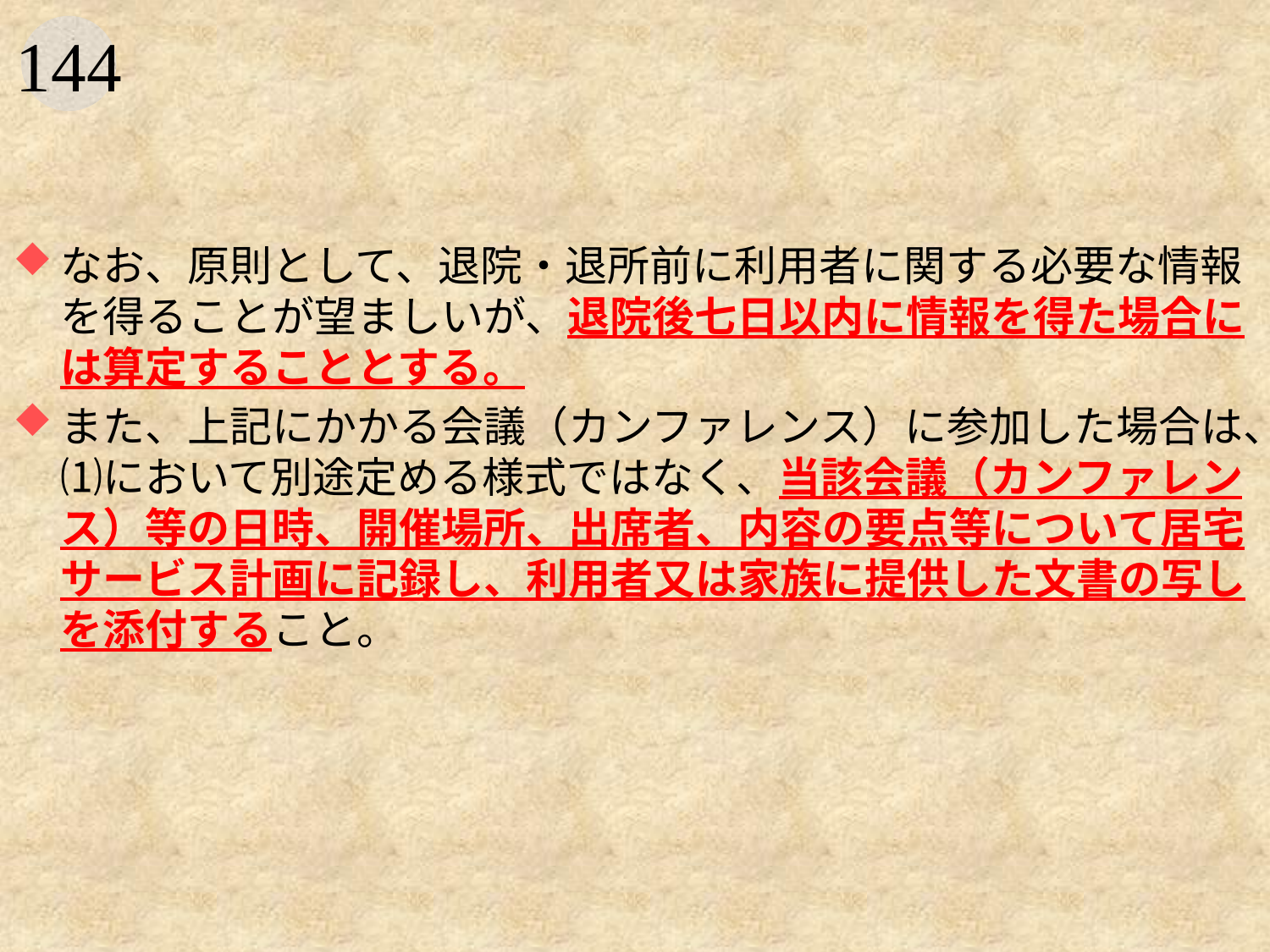

#
なお、原則として、退院・退所前に利用者に関する必要な情報を得ることが望ましいが、退院後七日以内に情報を得た場合には算定することとする。
また、上記にかかる会議（カンファレンス）に参加した場合は、⑴において別途定める様式ではなく、当該会議（カンファレンス）等の日時、開催場所、出席者、内容の要点等について居宅サービス計画に記録し、利用者又は家族に提供した文書の写しを添付すること。